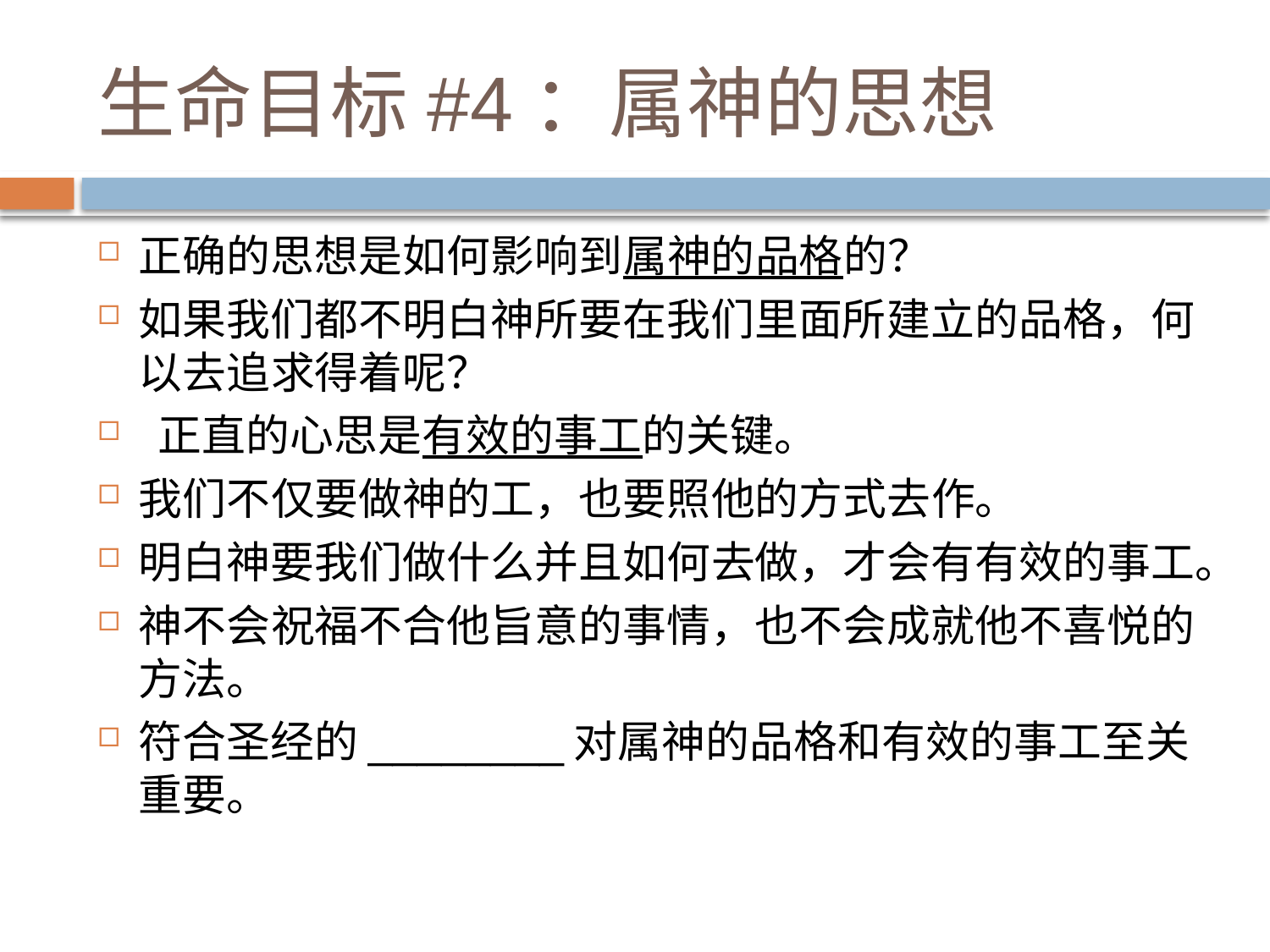

# 生命目标#4：属神的思想
正确的思想是如何影响到属神的品格的？
如果我们都不明白神所要在我们里面所建立的品格，何以去追求得着呢？
 正直的心思是有效的事工的关键。
我们不仅要做神的工，也要照他的方式去作。
明白神要我们做什么并且如何去做，才会有有效的事工。
神不会祝福不合他旨意的事情，也不会成就他不喜悦的方法。
符合圣经的________对属神的品格和有效的事工至关重要。